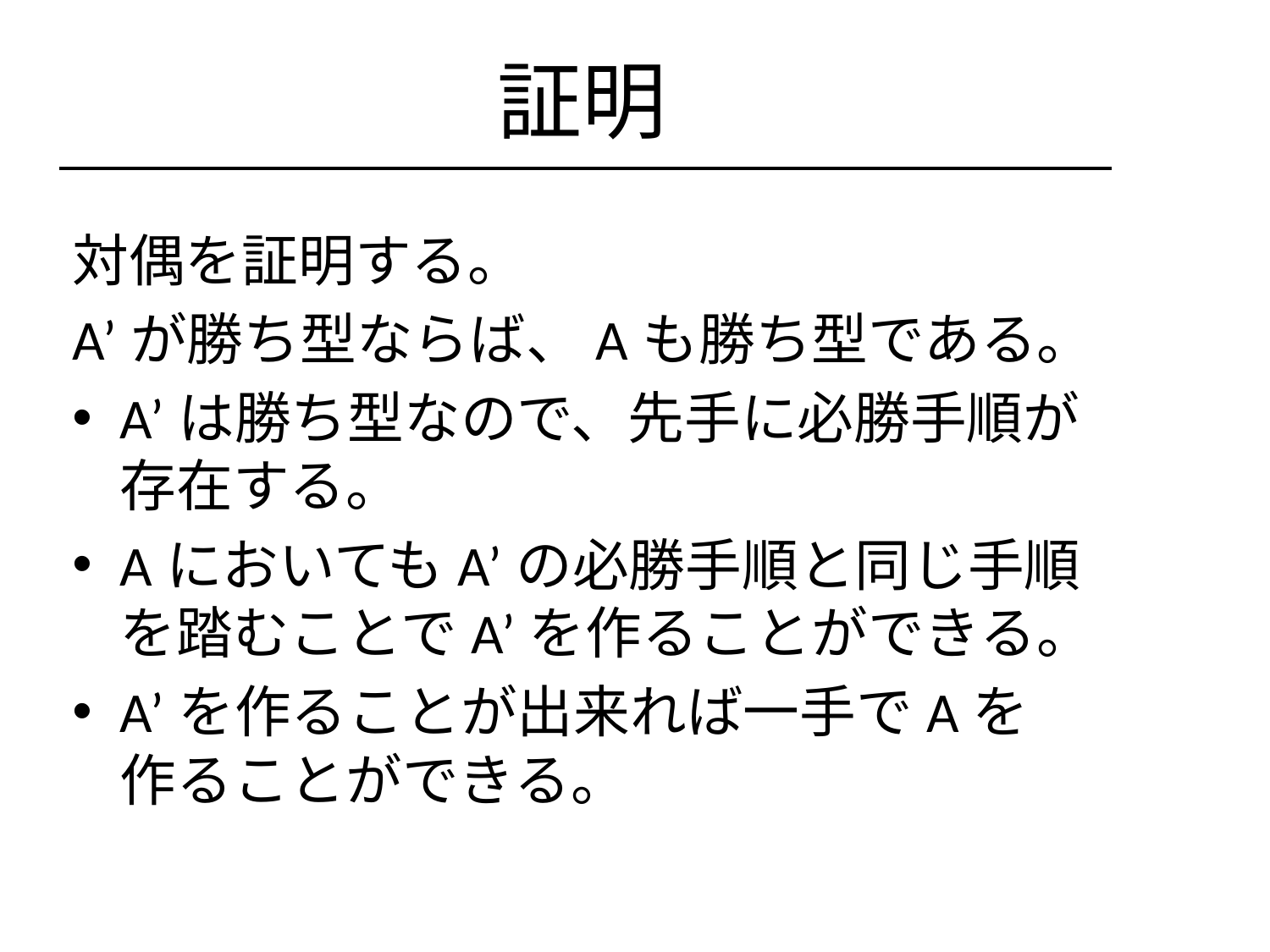

# 証明
対偶を証明する。
A’が勝ち型ならば、Aも勝ち型である。
A’は勝ち型なので、先手に必勝手順が存在する。
AにおいてもA’の必勝手順と同じ手順を踏むことでA’を作ることができる。
A’を作ることが出来れば一手でAを作ることができる。